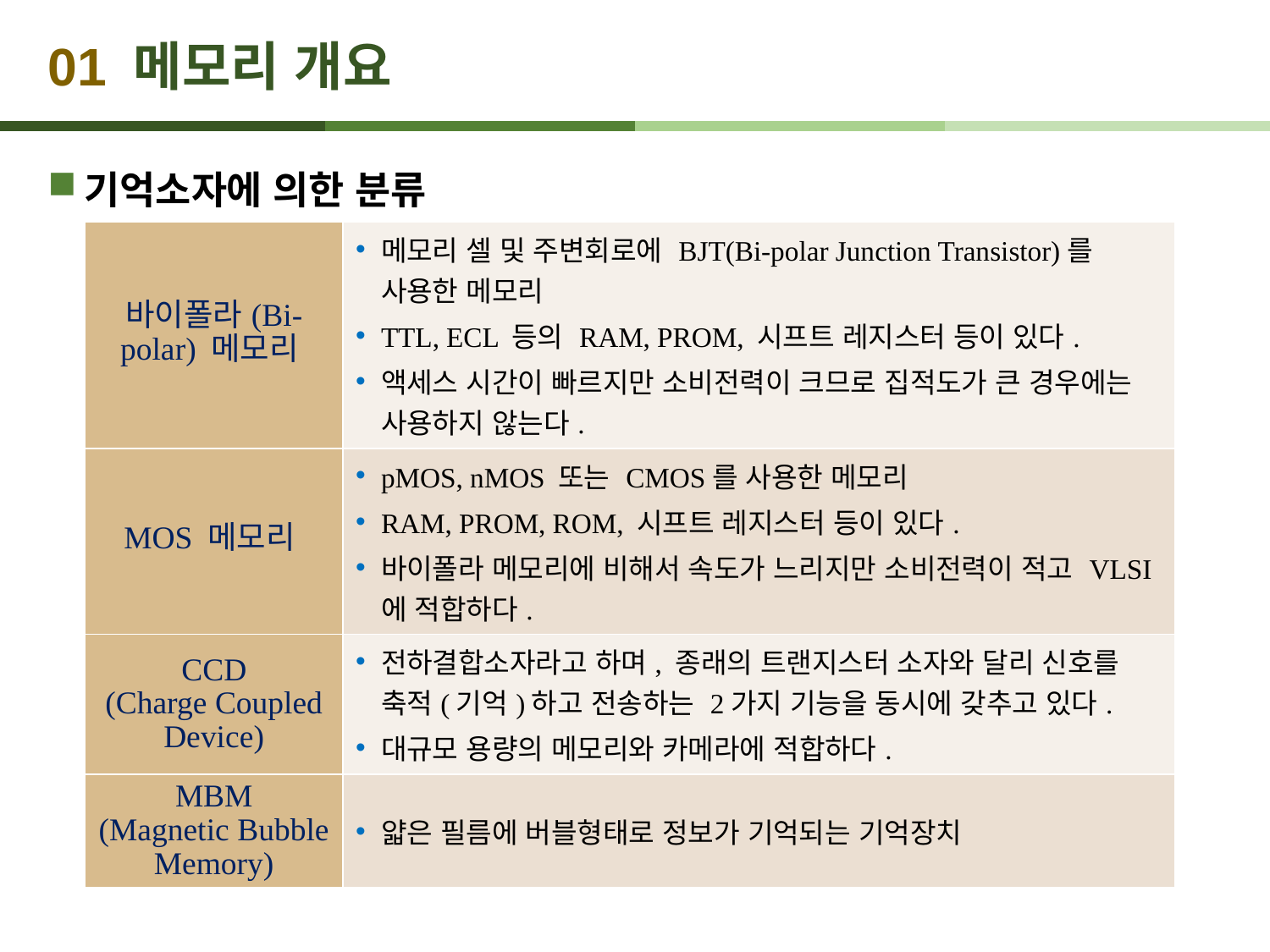

# 01 메모리 개요
기억소자에 의한 분류

| 바이폴라(Bi-polar) 메모리 | 메모리 셀 및 주변회로에 BJT(Bi-polar Junction Transistor)를 사용한 메모리 TTL, ECL 등의 RAM, PROM, 시프트 레지스터 등이 있다. 액세스 시간이 빠르지만 소비전력이 크므로 집적도가 큰 경우에는 사용하지 않는다. |
| --- | --- |
| MOS 메모리 | pMOS, nMOS 또는 CMOS를 사용한 메모리 RAM, PROM, ROM, 시프트 레지스터 등이 있다. 바이폴라 메모리에 비해서 속도가 느리지만 소비전력이 적고 VLSI에 적합하다. |
| CCD (Charge Coupled Device) | 전하결합소자라고 하며, 종래의 트랜지스터 소자와 달리 신호를 축적(기억)하고 전송하는 2가지 기능을 동시에 갖추고 있다. 대규모 용량의 메모리와 카메라에 적합하다. |
| MBM (Magnetic Bubble Memory) | 얇은 필름에 버블형태로 정보가 기억되는 기억장치 |